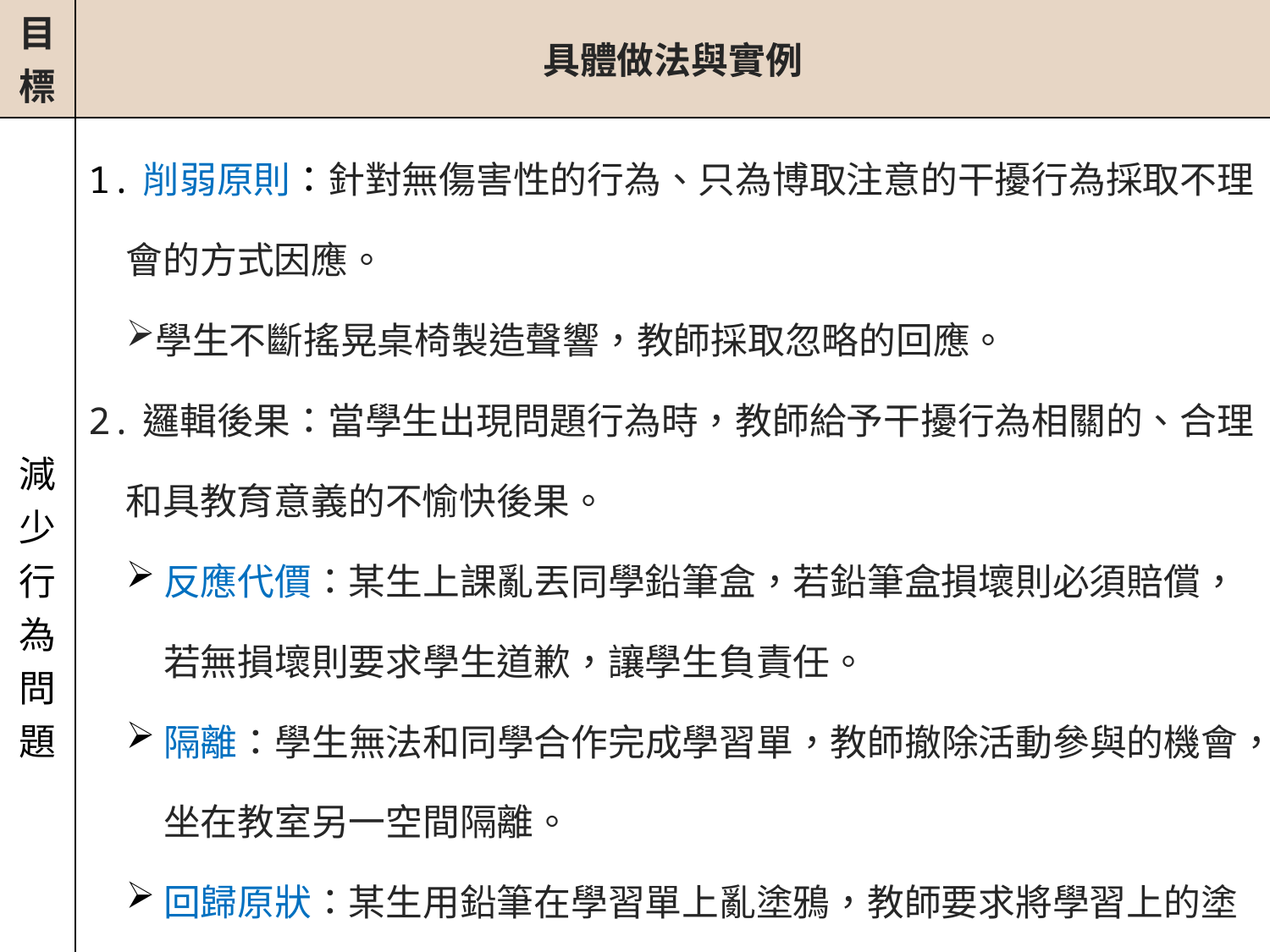

| 目標 | 具體做法與實例 |
| --- | --- |
| 減少行為問題 | 1.削弱原則：針對無傷害性的行為、只為博取注意的干擾行為採取不理會的方式因應。 學生不斷搖晃桌椅製造聲響，教師採取忽略的回應。 2.邏輯後果：當學生出現問題行為時，教師給予干擾行為相關的、合理和具教育意義的不愉快後果。 反應代價：某生上課亂丟同學鉛筆盒，若鉛筆盒損壞則必須賠償，若無損壞則要求學生道歉，讓學生負責任。 隔離：學生無法和同學合作完成學習單，教師撤除活動參與的機會，坐在教室另一空間隔離。 回歸原狀：某生用鉛筆在學習單上亂塗鴉，教師要求將學習上的塗鴉給擦掉。 過度矯正：某生上課不斷亂歪桌子，教師要求將全班的桌椅排整齊。 |
# 參、課堂干擾行為處理策略─行為訓練